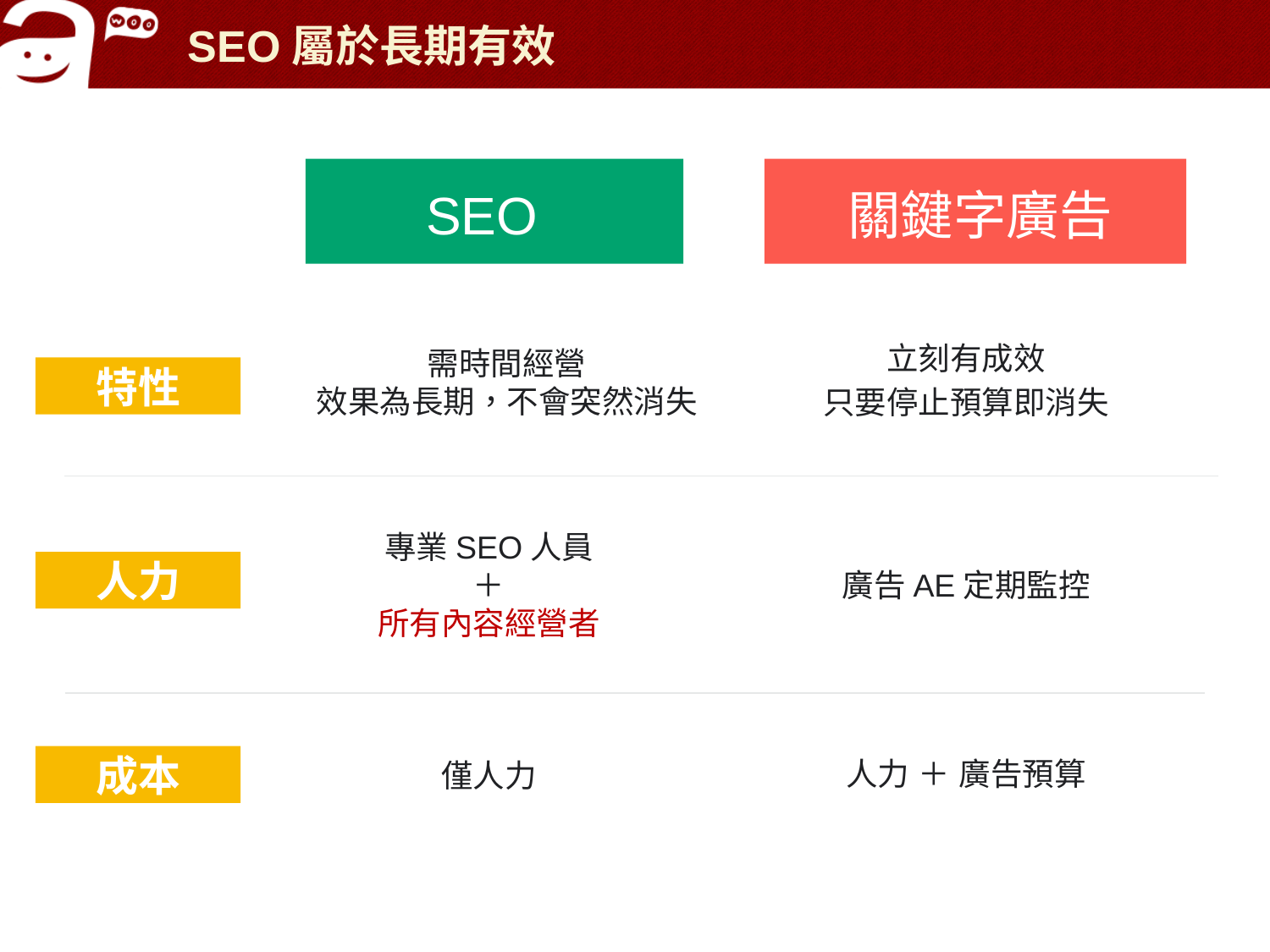

# SEO屬於長期有效

關鍵字廣告
SEO
需時間經營
效果為長期，不會突然消失
立刻有成效
只要停止預算即消失

特性
專業SEO人員
＋
所有內容經營者
廣告AE定期監控
人力
人力 ＋ 廣告預算
僅人力
成本